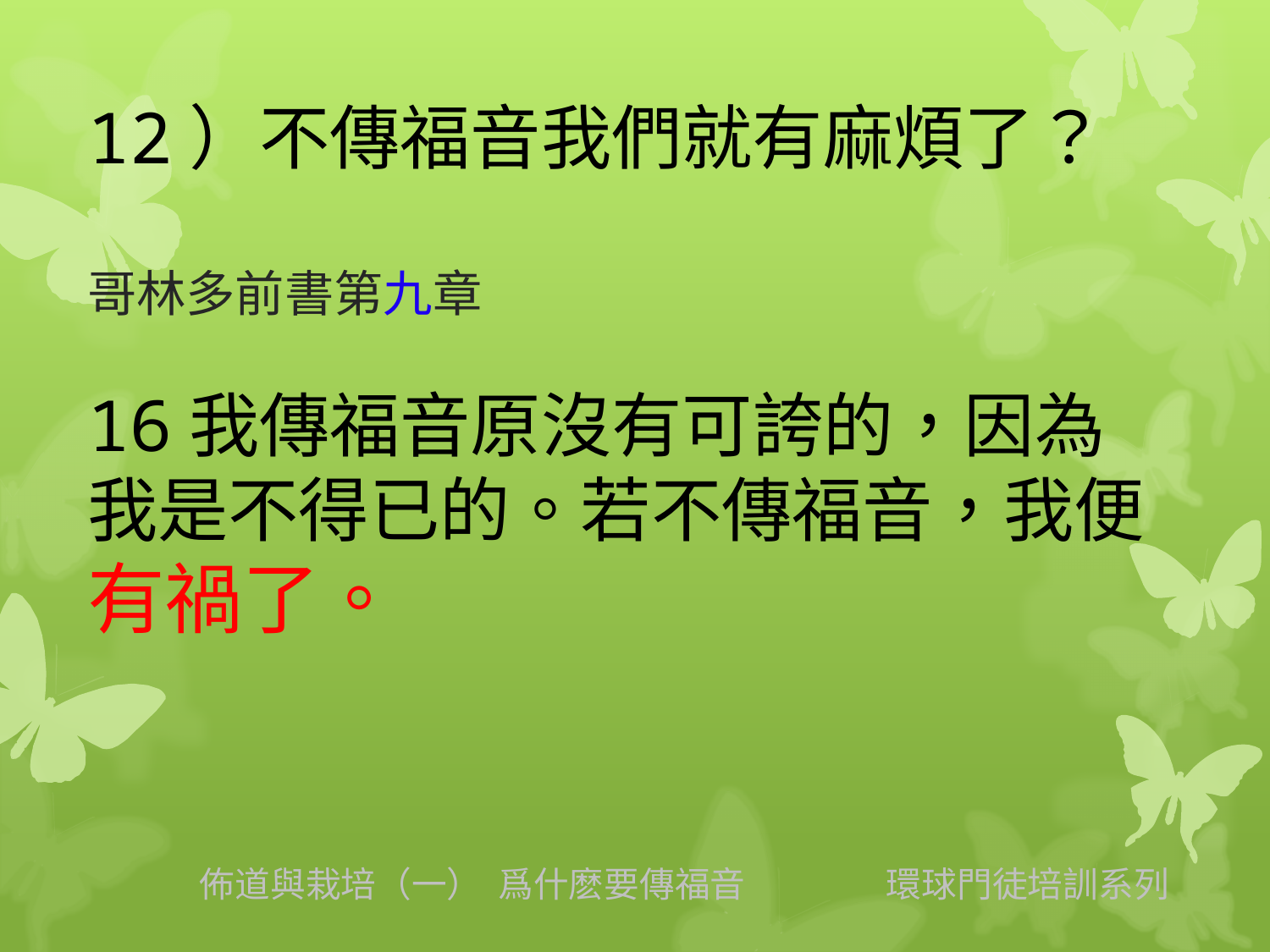

12）不傳福音我們就有麻煩了？

哥林多前書第九章

16我傳福音原沒有可誇的，因為我是不得已的。若不傳福音，我便有禍了。